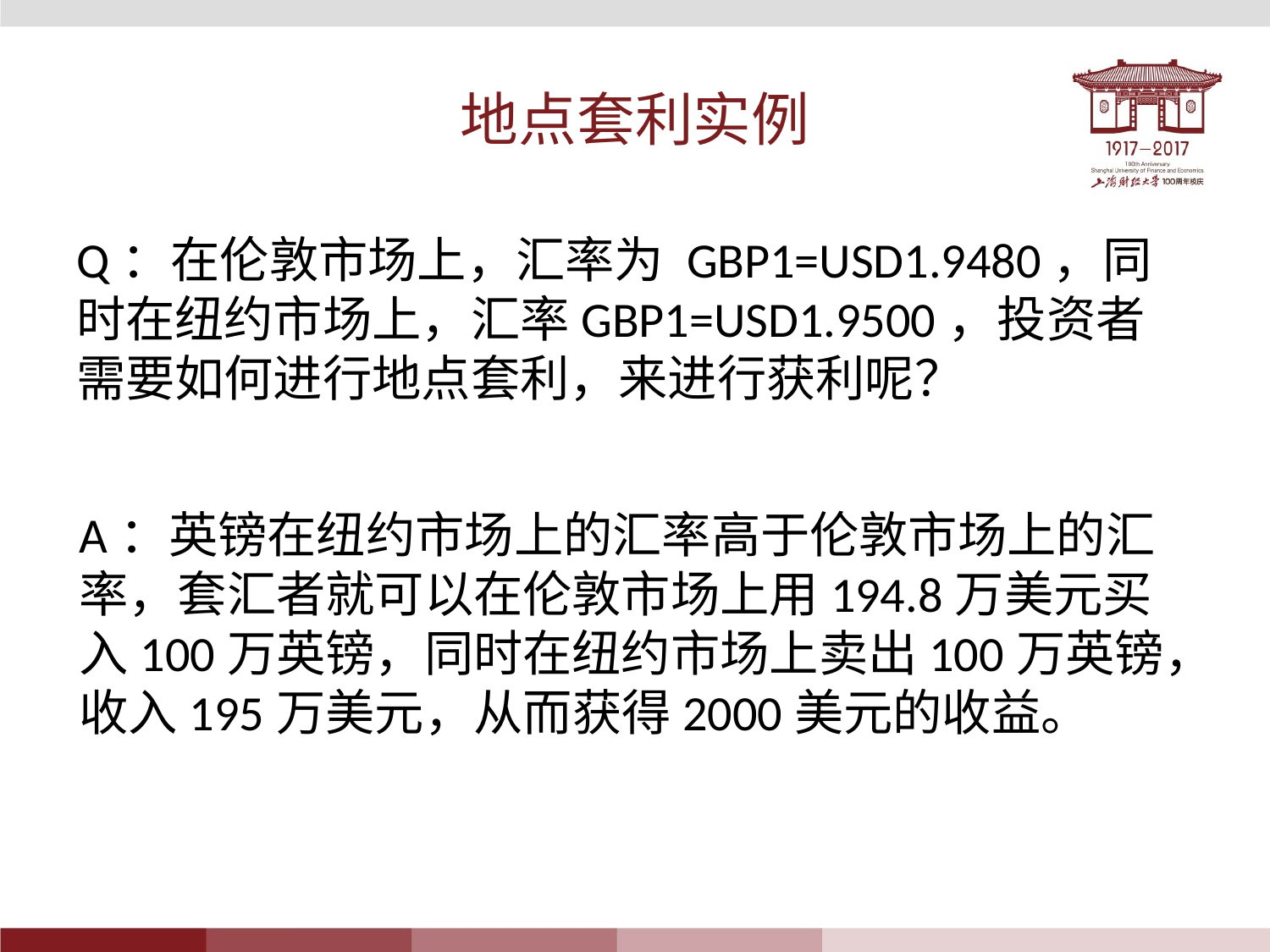

# 地点套利实例
Q：在伦敦市场上，汇率为 GBP1=USD1.9480，同时在纽约市场上，汇率GBP1=USD1.9500，投资者需要如何进行地点套利，来进行获利呢？

A：英镑在纽约市场上的汇率高于伦敦市场上的汇率，套汇者就可以在伦敦市场上用194.8万美元买入100万英镑，同时在纽约市场上卖出100万英镑，收入195万美元，从而获得2000美元的收益。